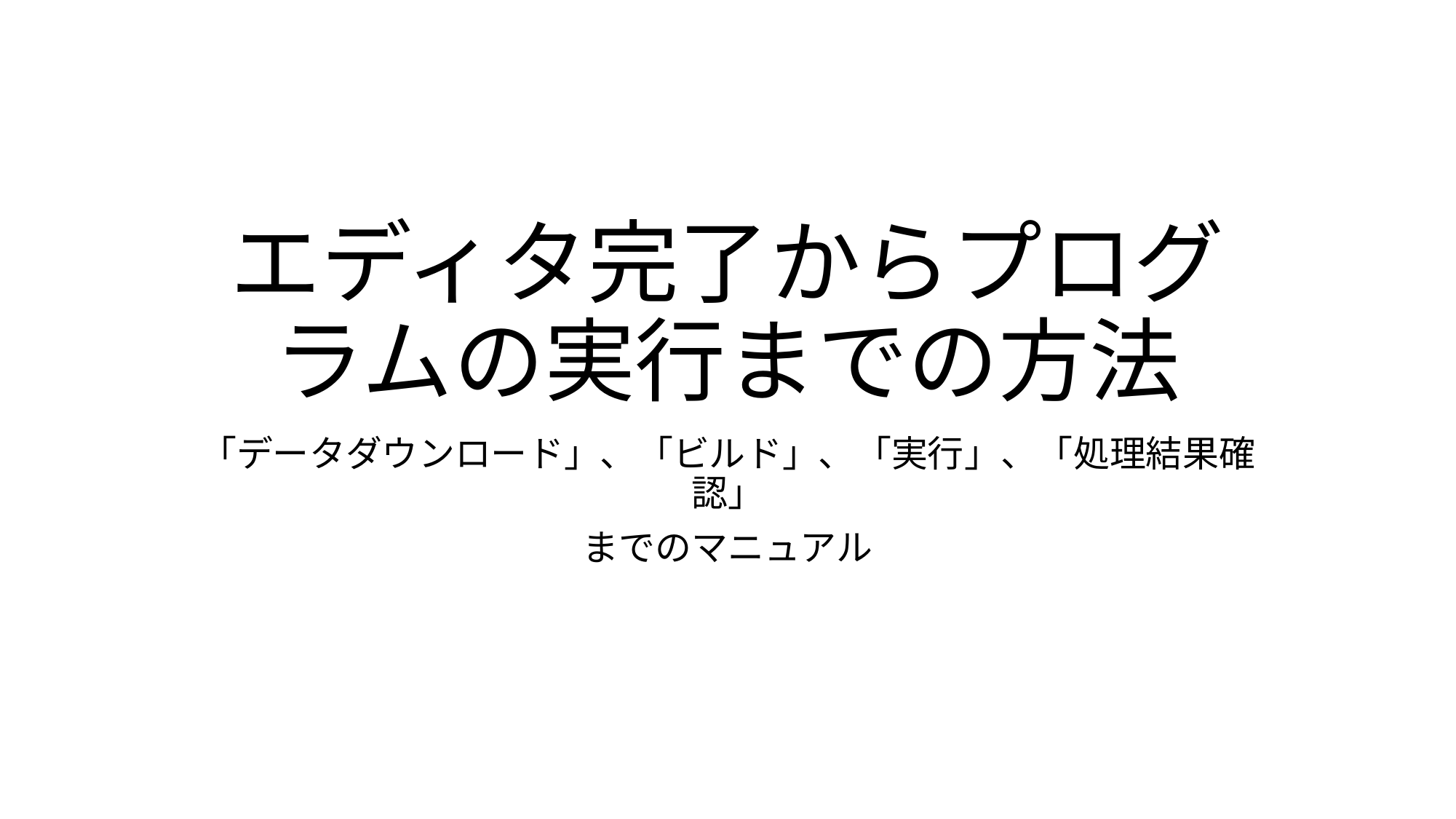

# エディタ完了からプログラムの実行までの方法
「データダウンロード」、「ビルド」、「実行」、「処理結果確認」
までのマニュアル